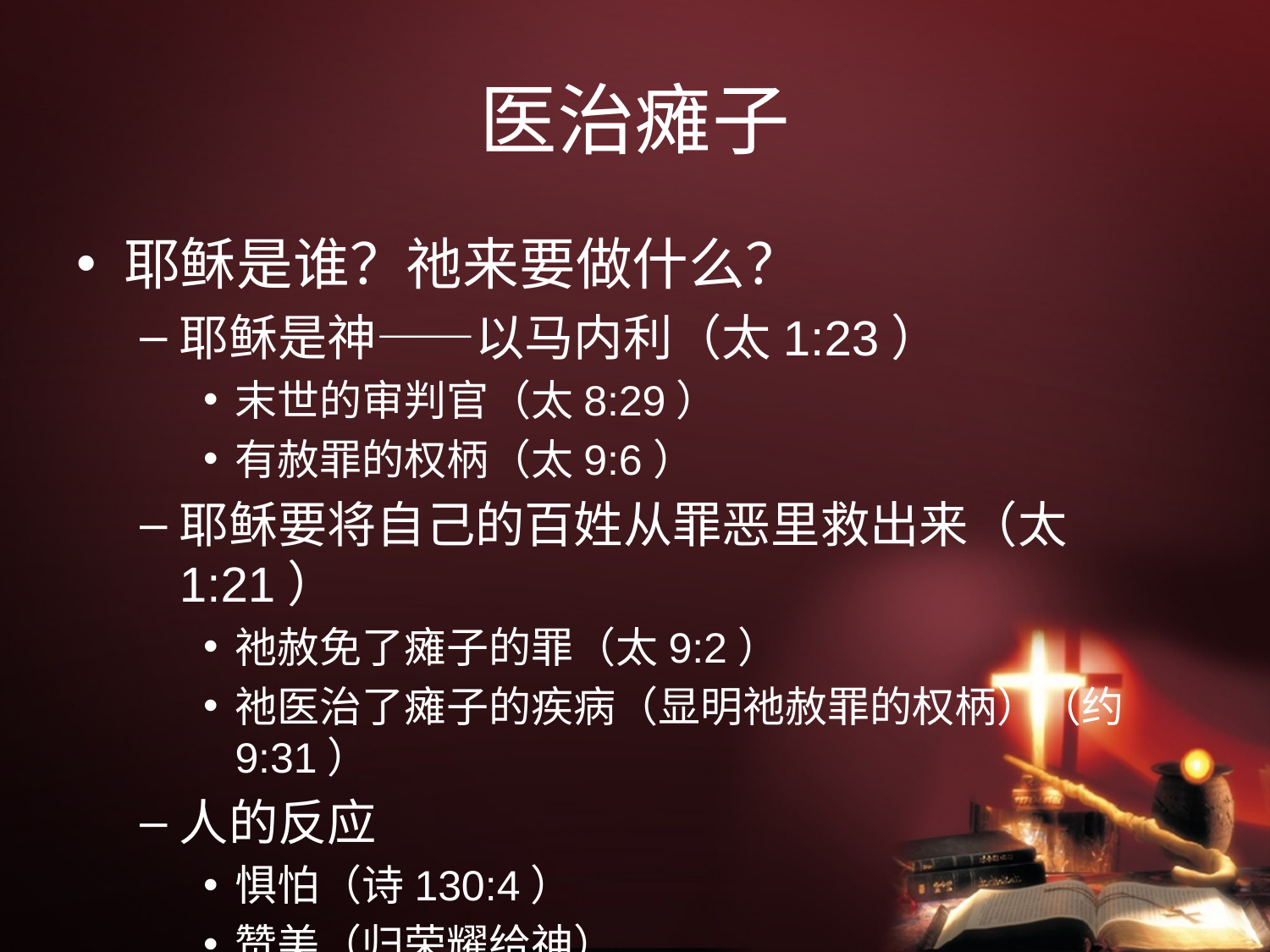

# 医治瘫子
耶稣是谁？祂来要做什么？
耶稣是神——以马内利（太1:23）
末世的审判官（太8:29）
有赦罪的权柄（太9:6）
耶稣要将自己的百姓从罪恶里救出来（太1:21）
祂赦免了瘫子的罪（太9:2）
祂医治了瘫子的疾病（显明祂赦罪的权柄）（约9:31）
人的反应
惧怕（诗130:4）
赞美（归荣耀给神）